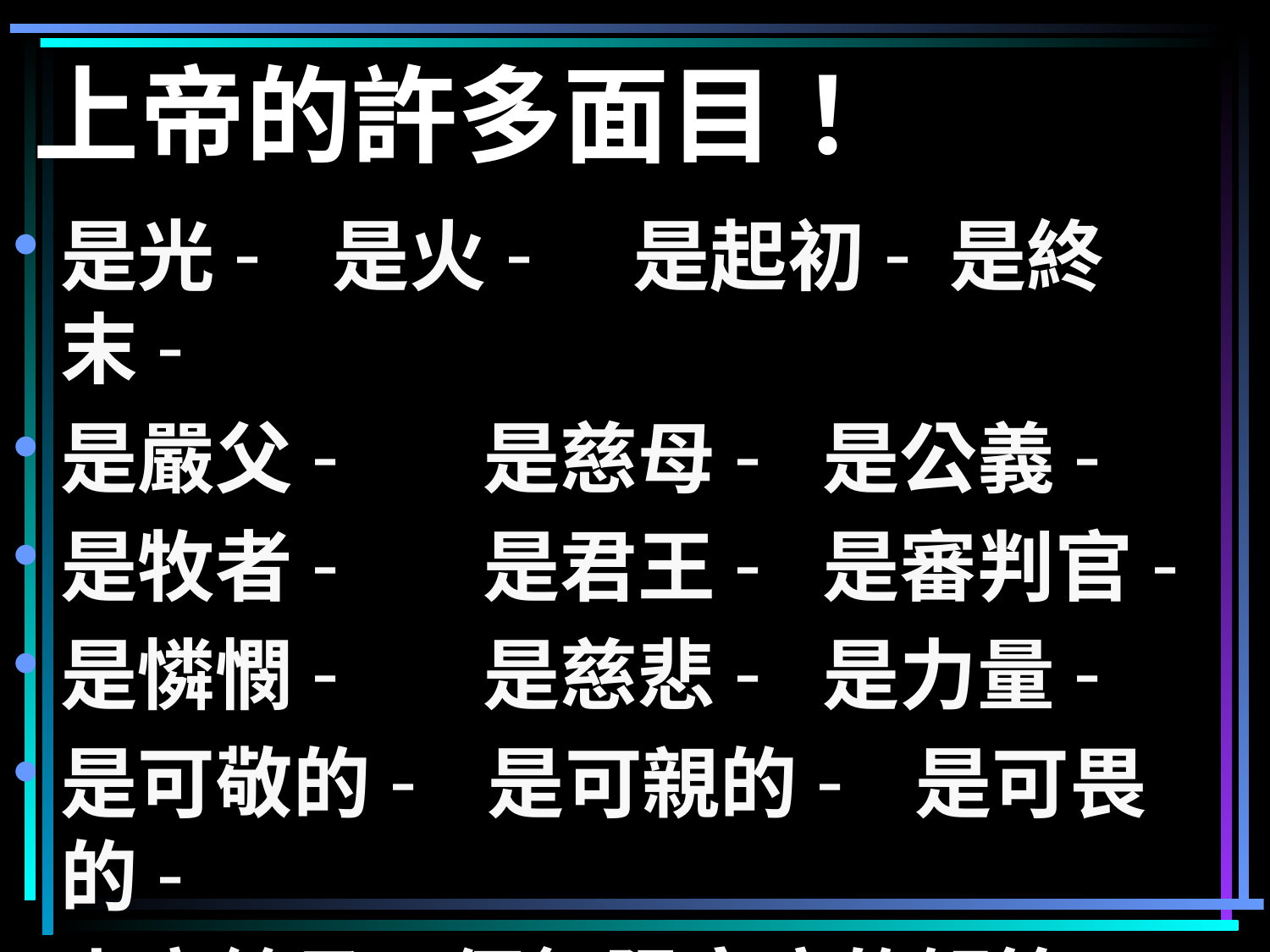

# 上帝的許多面目！
是光-  是火-	  是起初-	是終末-
是嚴父-	 是慈母-	是公義-
是牧者-	 是君王-	是審判官-
是憐憫-	 是慈悲-	是力量-
是可敬的-  是可親的-  是可畏的-
上帝給予一個無限寬廣的解答